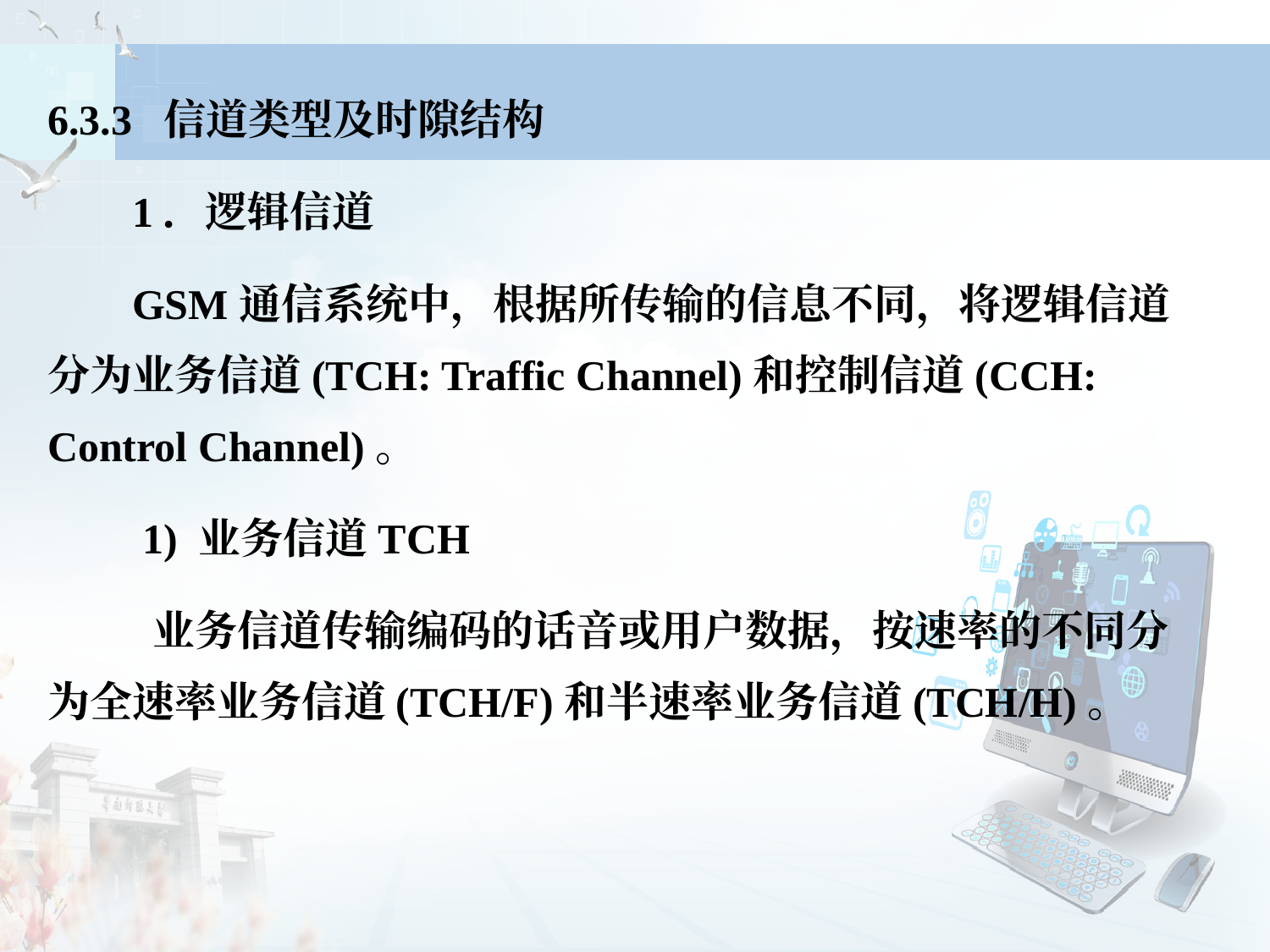

6.3.3  信道类型及时隙结构
        1．逻辑信道
        GSM通信系统中，根据所传输的信息不同，将逻辑信道分为业务信道(TCH: Traffic Channel)和控制信道(CCH: Control Channel)。
         1) 业务信道TCH
         业务信道传输编码的话音或用户数据，按速率的不同分为全速率业务信道(TCH/F)和半速率业务信道(TCH/H)。